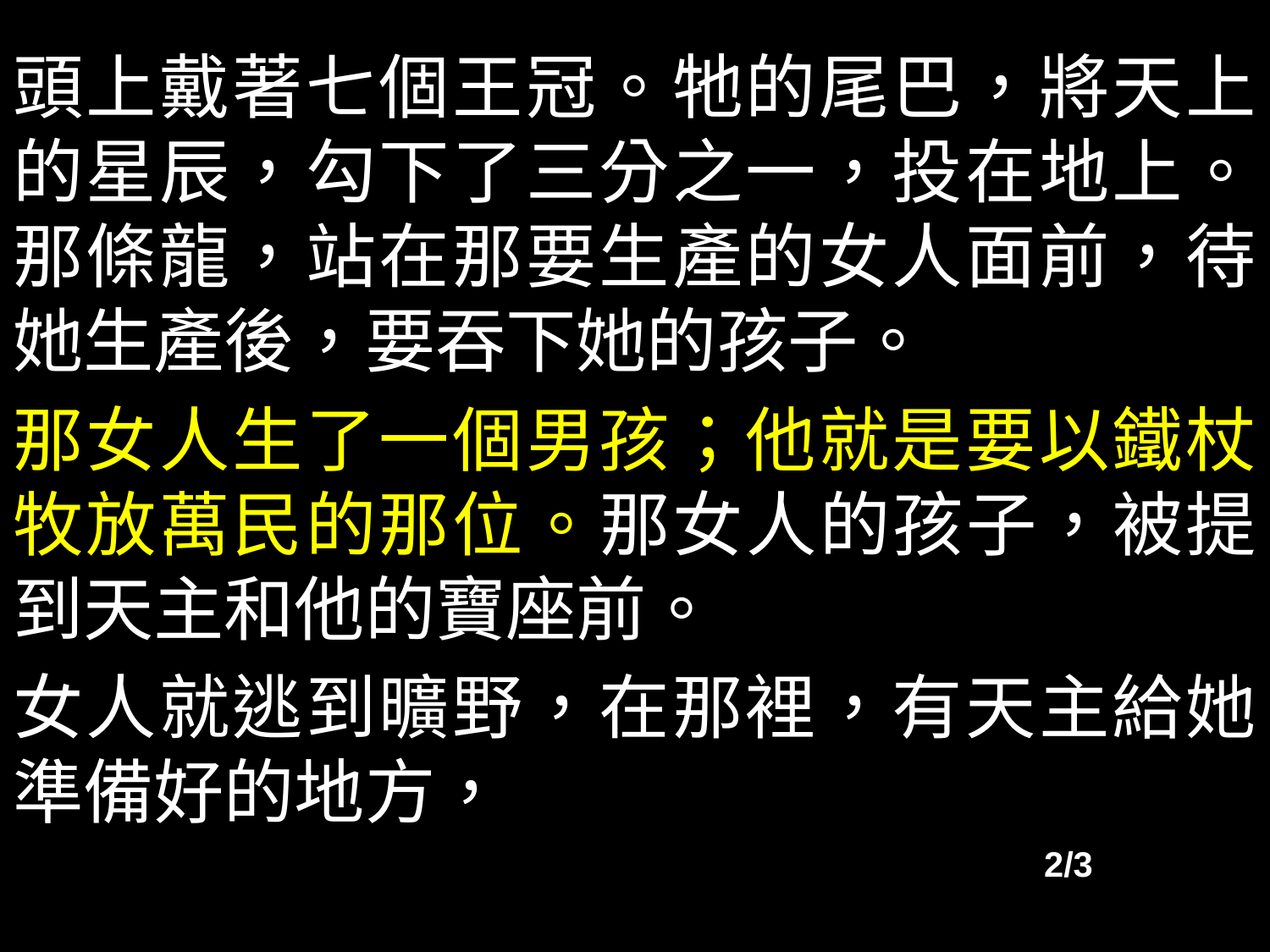

頭上戴著七個王冠。牠的尾巴，將天上的星辰，勾下了三分之一，投在地上。那條龍，站在那要生產的女人面前，待她生產後，要吞下她的孩子。
那女人生了一個男孩；他就是要以鐵杖牧放萬民的那位。那女人的孩子，被提到天主和他的寶座前。
女人就逃到曠野，在那裡，有天主給她準備好的地方，
2/3